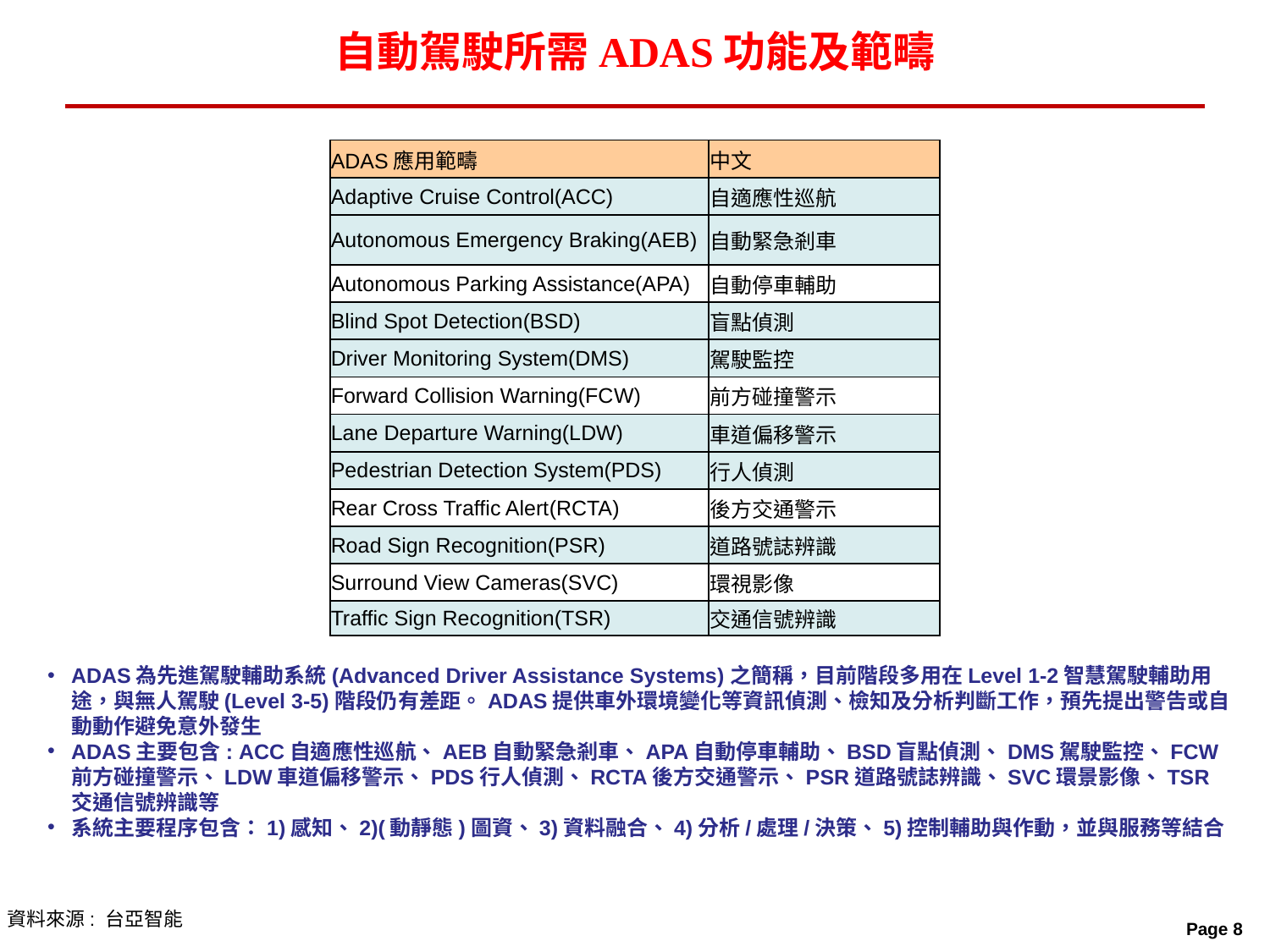

# 自動駕駛所需ADAS功能及範疇
| ADAS應用範疇 | 中文 |
| --- | --- |
| Adaptive Cruise Control(ACC) | 自適應性巡航 |
| Autonomous Emergency Braking(AEB) | 自動緊急剎車 |
| Autonomous Parking Assistance(APA) | 自動停車輔助 |
| Blind Spot Detection(BSD) | 盲點偵測 |
| Driver Monitoring System(DMS) | 駕駛監控 |
| Forward Collision Warning(FCW) | 前方碰撞警示 |
| Lane Departure Warning(LDW) | 車道偏移警示 |
| Pedestrian Detection System(PDS) | 行人偵測 |
| Rear Cross Traffic Alert(RCTA) | 後方交通警示 |
| Road Sign Recognition(PSR) | 道路號誌辨識 |
| Surround View Cameras(SVC) | 環視影像 |
| Traffic Sign Recognition(TSR) | 交通信號辨識 |
ADAS為先進駕駛輔助系統(Advanced Driver Assistance Systems)之簡稱，目前階段多用在Level 1-2智慧駕駛輔助用途，與無人駕駛(Level 3-5)階段仍有差距。ADAS提供車外環境變化等資訊偵測、檢知及分析判斷工作，預先提出警告或自動動作避免意外發生
ADAS主要包含: ACC自適應性巡航、AEB自動緊急剎車、APA自動停車輔助、BSD盲點偵測、DMS駕駛監控、FCW前方碰撞警示、LDW車道偏移警示、PDS行人偵測、RCTA後方交通警示、PSR道路號誌辨識、SVC環景影像、TSR交通信號辨識等
系統主要程序包含：1)感知、2)(動靜態)圖資、3)資料融合、4)分析/處理/決策、5)控制輔助與作動，並與服務等結合
資料來源: 台亞智能